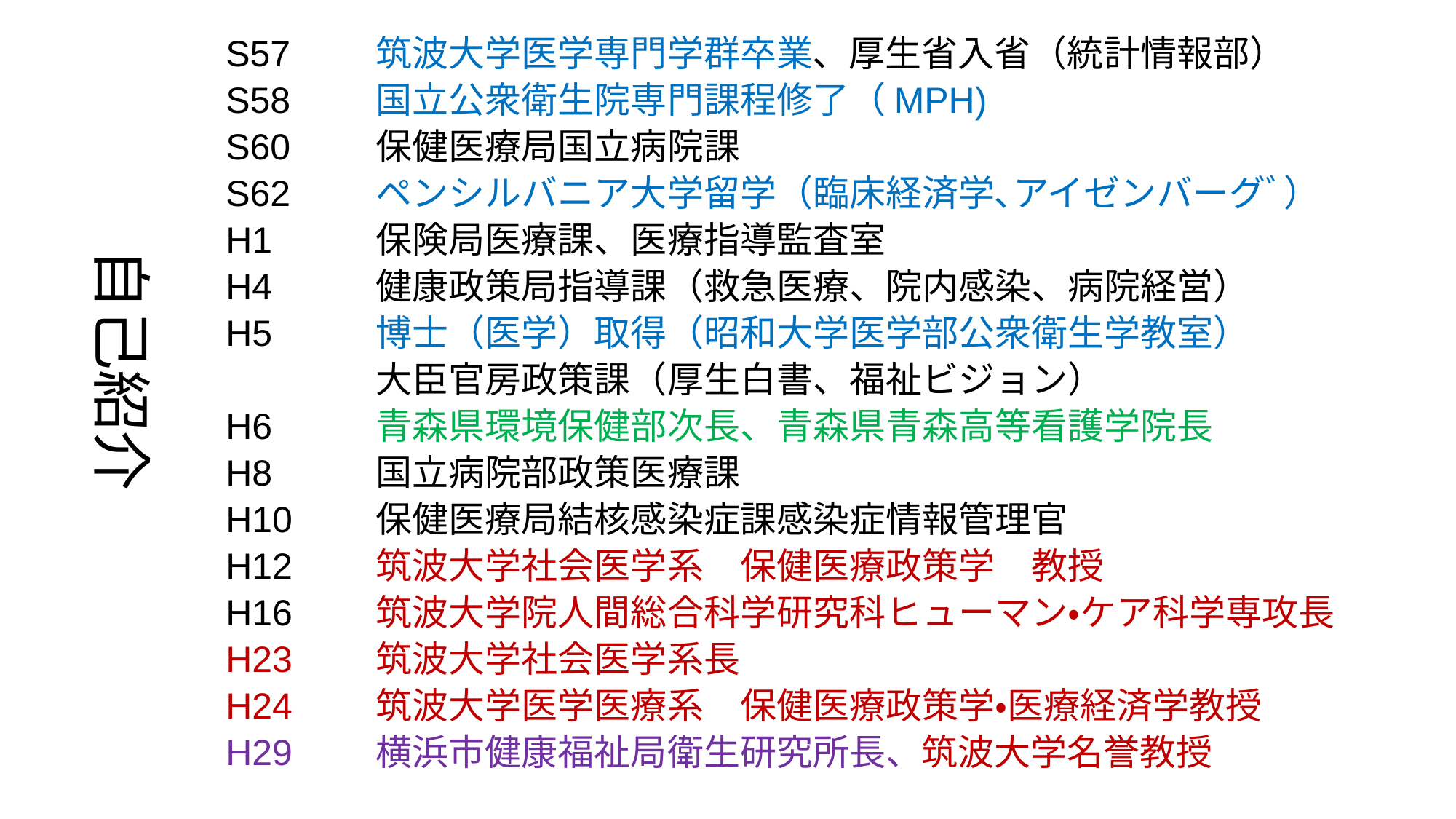

S57　	筑波大学医学専門学群卒業、厚生省入省（統計情報部）
S58    	国立公衆衛生院専門課程修了（MPH)
S60　 	保健医療局国立病院課
S62　 	ペンシルバニア大学留学（臨床経済学､アイゼンバーグﾞ）
H1　　	保険局医療課、医療指導監査室
H4　　	健康政策局指導課（救急医療、院内感染、病院経営）
H5　　	博士（医学）取得（昭和大学医学部公衆衛生学教室）
　　　 	大臣官房政策課（厚生白書、福祉ビジョン）
H6　　	青森県環境保健部次長、青森県青森高等看護学院長
H8　　	国立病院部政策医療課
H10　 	保健医療局結核感染症課感染症情報管理官
H12　	筑波大学社会医学系　保健医療政策学　教授
H16   	筑波大学院人間総合科学研究科ヒューマン・ケア科学専攻長
H23	筑波大学社会医学系長
H24	筑波大学医学医療系　保健医療政策学・医療経済学教授
H29	横浜市健康福祉局衛生研究所長、筑波大学名誉教授
自己紹介